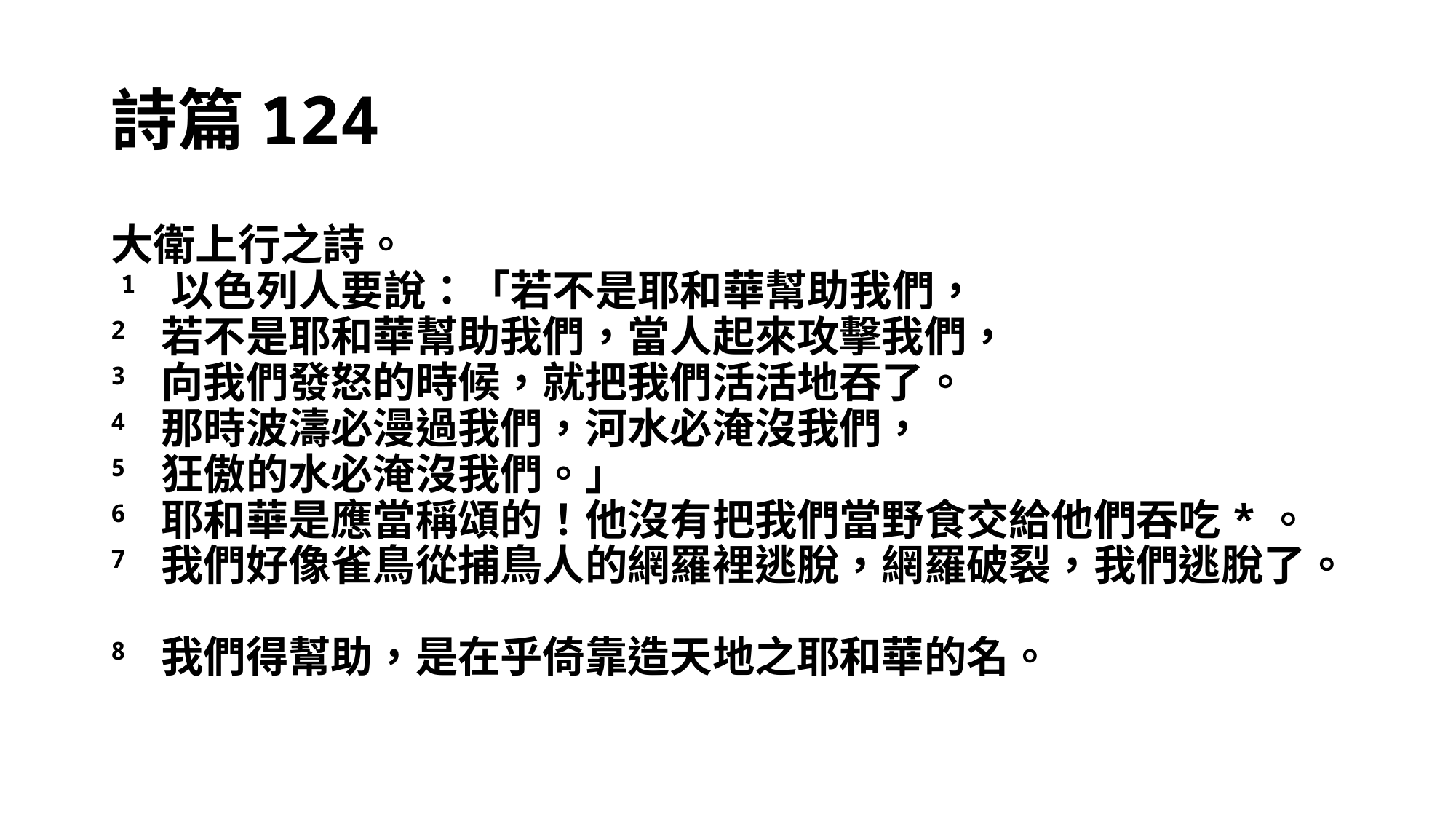

# 詩篇124
大衛上行之詩。
​1 以色列人要說：「若不是耶和華幫助我們，
2 若不是耶和華幫助我們，當人起來攻擊我們，
3 向我們發怒的時候，就把我們活活地吞了。
4 那時波濤必漫過我們，河水必淹沒我們，
5 狂傲的水必淹沒我們。」
6 耶和華是應當稱頌的！他沒有把我們當野食交給他們吞吃*。
7 我們好像雀鳥從捕鳥人的網羅裡逃脫，網羅破裂，我們逃脫了。
8 我們得幫助，是在乎倚靠造天地之耶和華的名。